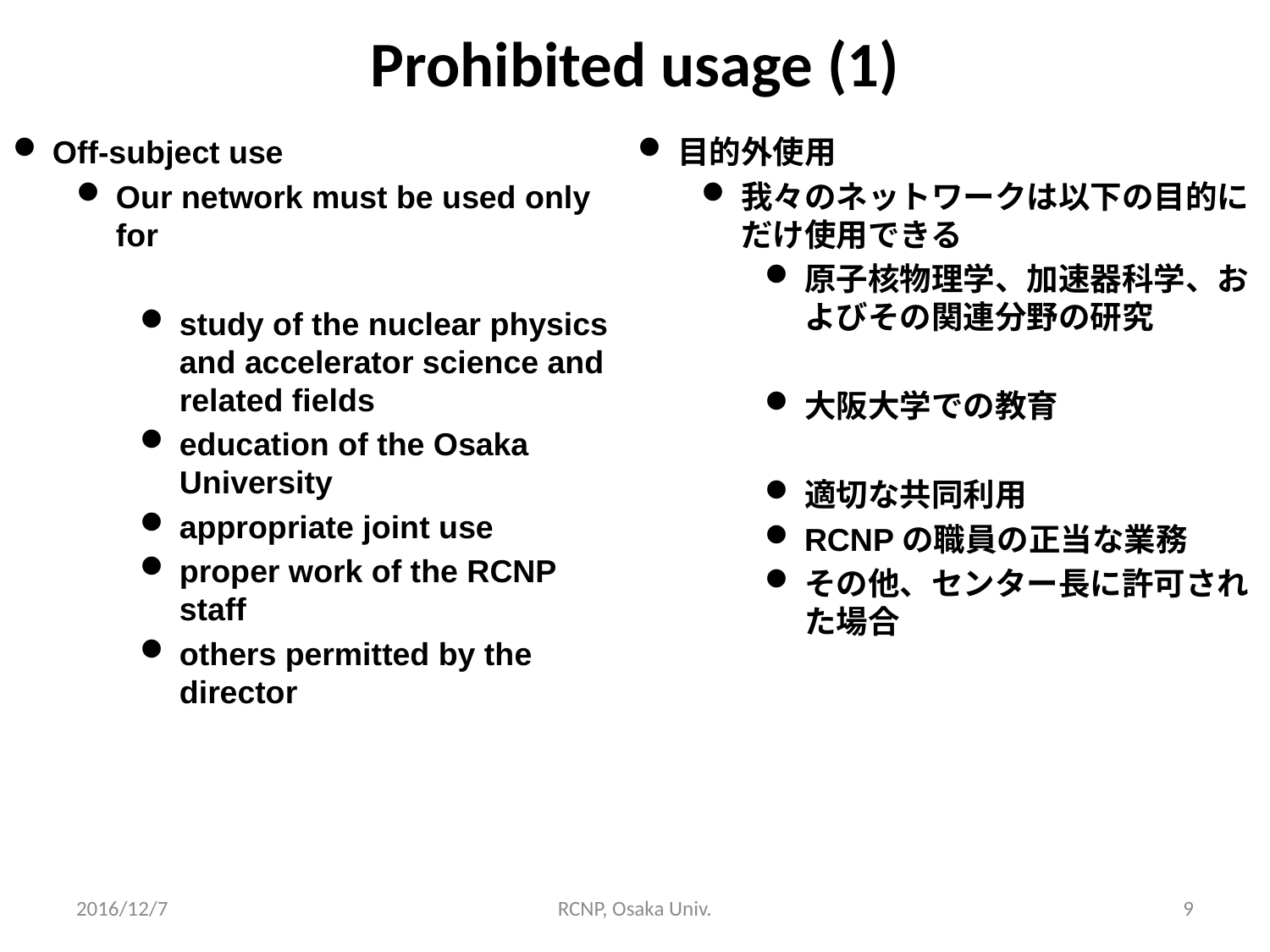

# Prohibited usage (1)
Off-subject use
Our network must be used only for

study of the nuclear physics and accelerator science and related fields
education of the Osaka University
appropriate joint use
proper work of the RCNP staff
others permitted by the director
目的外使用
我々のネットワークは以下の目的にだけ使用できる
原子核物理学、加速器科学、およびその関連分野の研究

大阪大学での教育

適切な共同利用
RCNPの職員の正当な業務
その他、センター長に許可された場合
2016/12/7
RCNP, Osaka Univ.
9